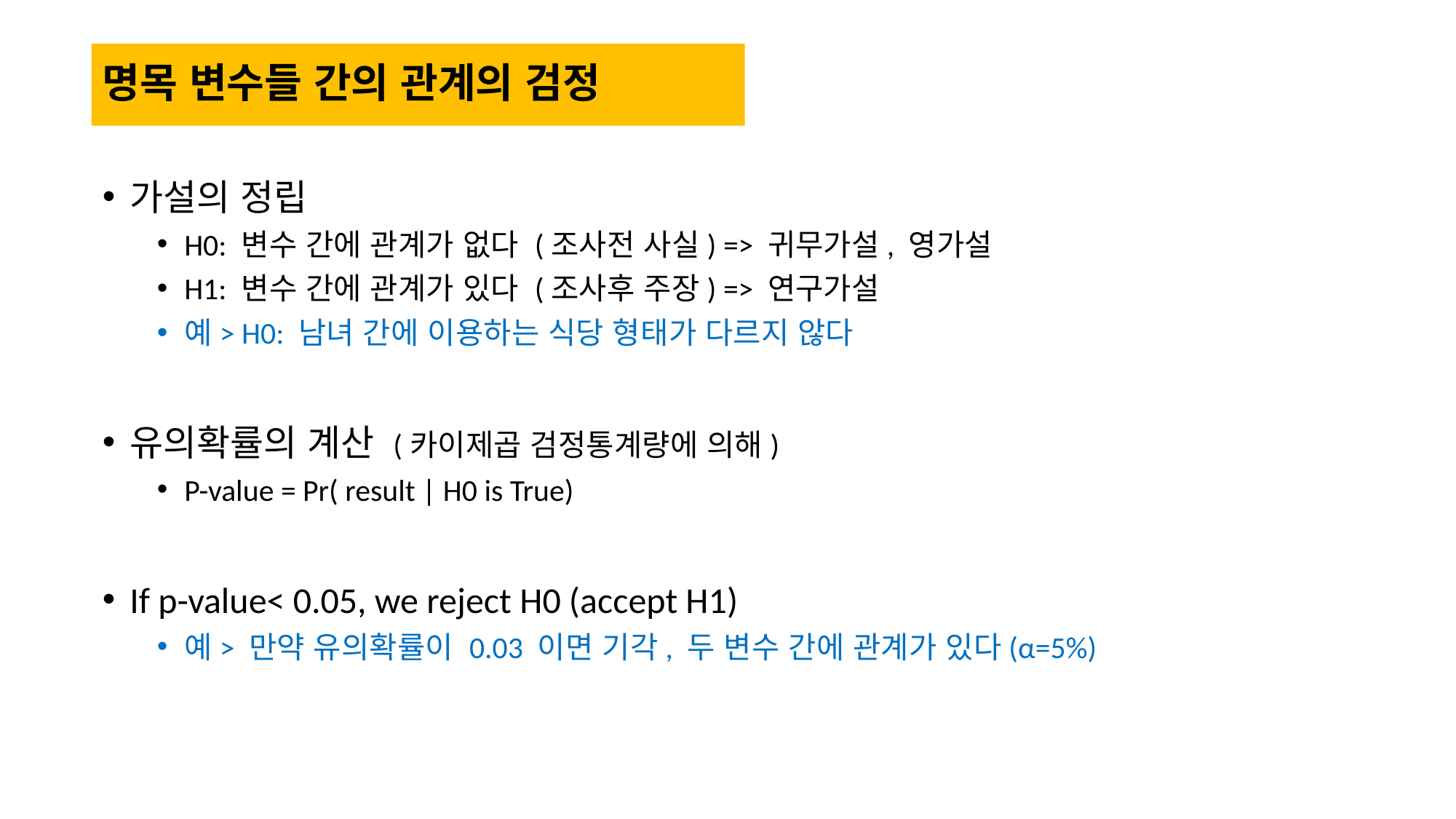

명목 변수들 간의 관계의 검정
가설의 정립
H0: 변수 간에 관계가 없다 (조사전 사실) => 귀무가설, 영가설
H1: 변수 간에 관계가 있다 (조사후 주장) => 연구가설
예> H0: 남녀 간에 이용하는 식당 형태가 다르지 않다

유의확률의 계산 (카이제곱 검정통계량에 의해)
P-value = Pr( result | H0 is True)

If p-value< 0.05, we reject H0 (accept H1)
예> 만약 유의확률이 0.03 이면 기각, 두 변수 간에 관계가 있다(α=5%)